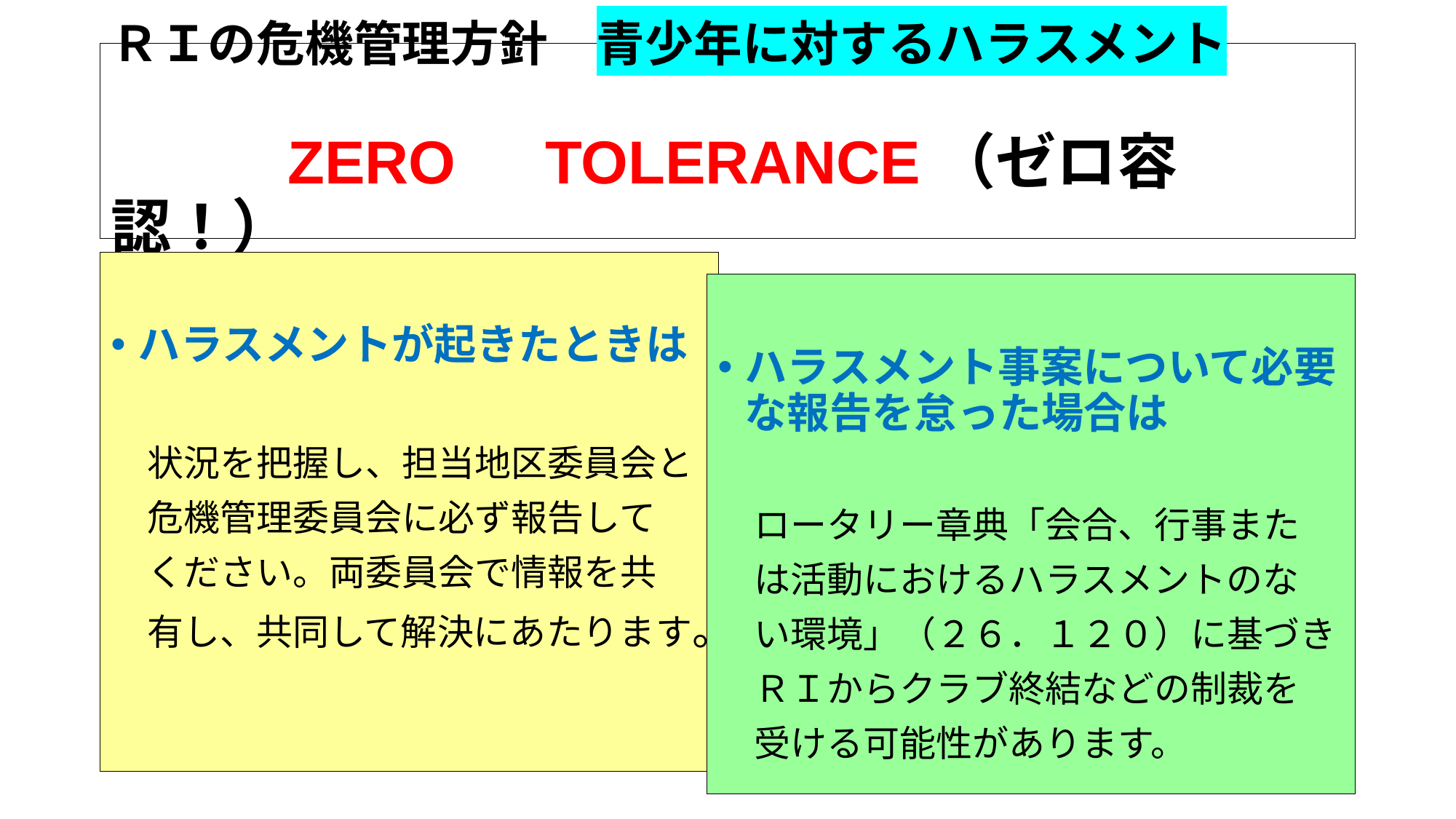

# ＲＩの危機管理方針　青少年に対するハラスメント 　　　　　 　　　ZERO　TOLERANCE（ゼロ容認！）

ハラスメントが起きたときは

　状況を把握し、担当地区委員会と
　危機管理委員会に必ず報告して
　ください。両委員会で情報を共
　有し、共同して解決にあたります。

ハラスメント事案について必要な報告を怠った場合は

　ロータリー章典「会合、行事また
　は活動におけるハラスメントのな
　い環境」（２６．１２０）に基づき
　ＲＩからクラブ終結などの制裁を
　受ける可能性があります。